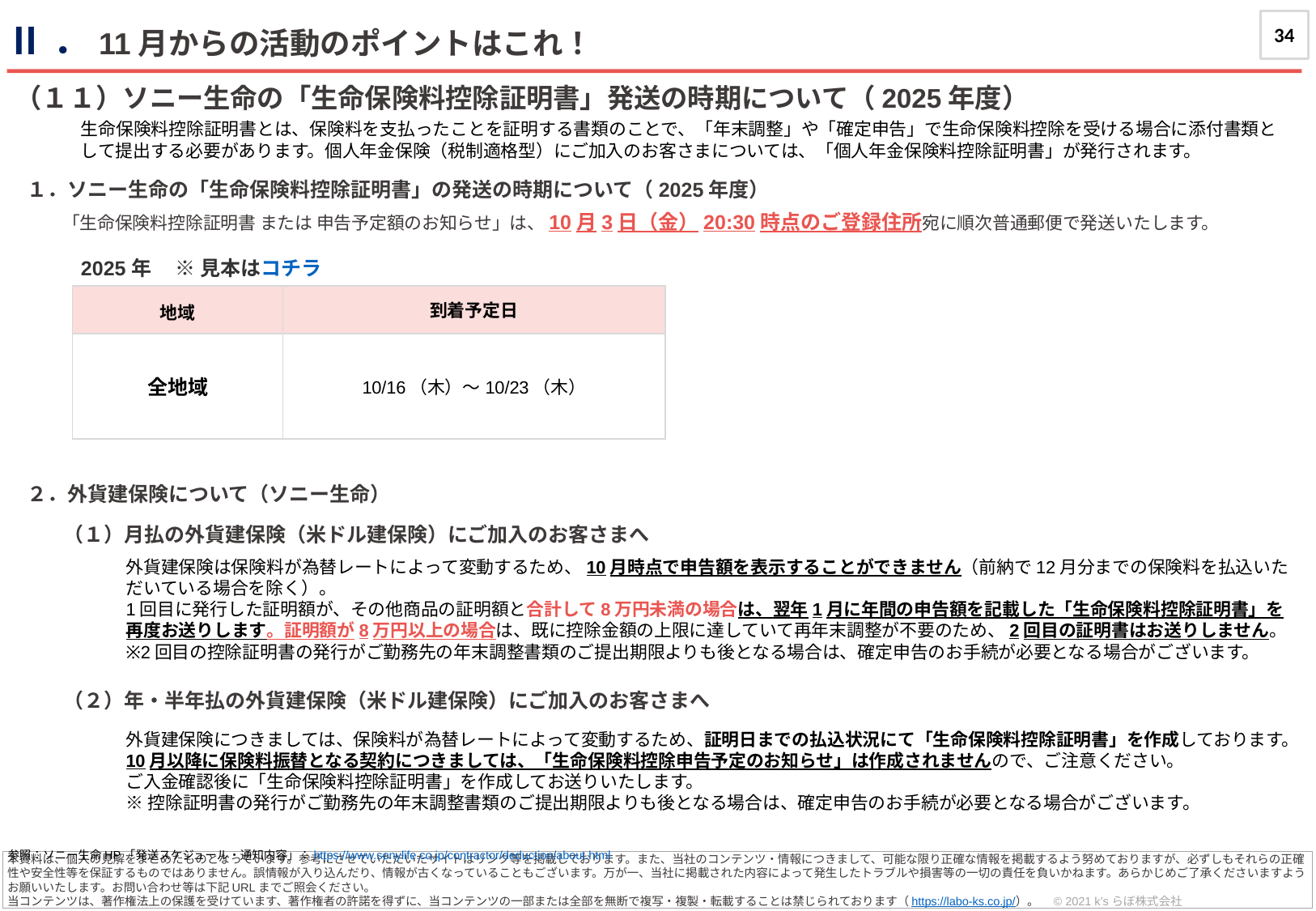

34
Ⅱ．11月からの活動のポイントはこれ！
journal
（１１）ソニー生命の「生命保険料控除証明書」発送の時期について（2025年度）
生命保険料控除証明書とは、保険料を支払ったことを証明する書類のことで、「年末調整」や「確定申告」で生命保険料控除を受ける場合に添付書類として提出する必要があります。個人年金保険（税制適格型）にご加入のお客さまについては、「個人年金保険料控除証明書」が発行されます。
１．ソニー生命の「生命保険料控除証明書」の発送の時期について（2025年度）

　　「生命保険料控除証明書 または 申告予定額のお知らせ」は、10月3日（金）20:30時点のご登録住所宛に順次普通郵便で発送いたします。
※見本はコチラ
2025年
| 地域 | 到着予定日 |
| --- | --- |
| 全地域 | 10/16（木）～10/23（木） |
２．外貨建保険について（ソニー生命）
（１）月払の外貨建保険（米ドル建保険）にご加入のお客さまへ
外貨建保険は保険料が為替レートによって変動するため、10月時点で申告額を表示することができません（前納で12月分までの保険料を払込いただいている場合を除く）。
1回目に発行した証明額が、その他商品の証明額と合計して8万円未満の場合は、翌年1月に年間の申告額を記載した「生命保険料控除証明書」を再度お送りします。証明額が8万円以上の場合は、既に控除金額の上限に達していて再年末調整が不要のため、2回目の証明書はお送りしません。
※2回目の控除証明書の発行がご勤務先の年末調整書類のご提出期限よりも後となる場合は、確定申告のお手続が必要となる場合がございます。
（２）年・半年払の外貨建保険（米ドル建保険）にご加入のお客さまへ
外貨建保険につきましては、保険料が為替レートによって変動するため、証明日までの払込状況にて「生命保険料控除証明書」を作成しております。
10月以降に保険料振替となる契約につきましては、「生命保険料控除申告予定のお知らせ」は作成されませんので、ご注意ください。
ご入金確認後に「生命保険料控除証明書」を作成してお送りいたします。
※控除証明書の発行がご勤務先の年末調整書類のご提出期限よりも後となる場合は、確定申告のお手続が必要となる場合がございます。
参照：ソニー生命HP「発送スケジュール・通知内容」：https://www.sonylife.co.jp/contractor/deduction/about.html